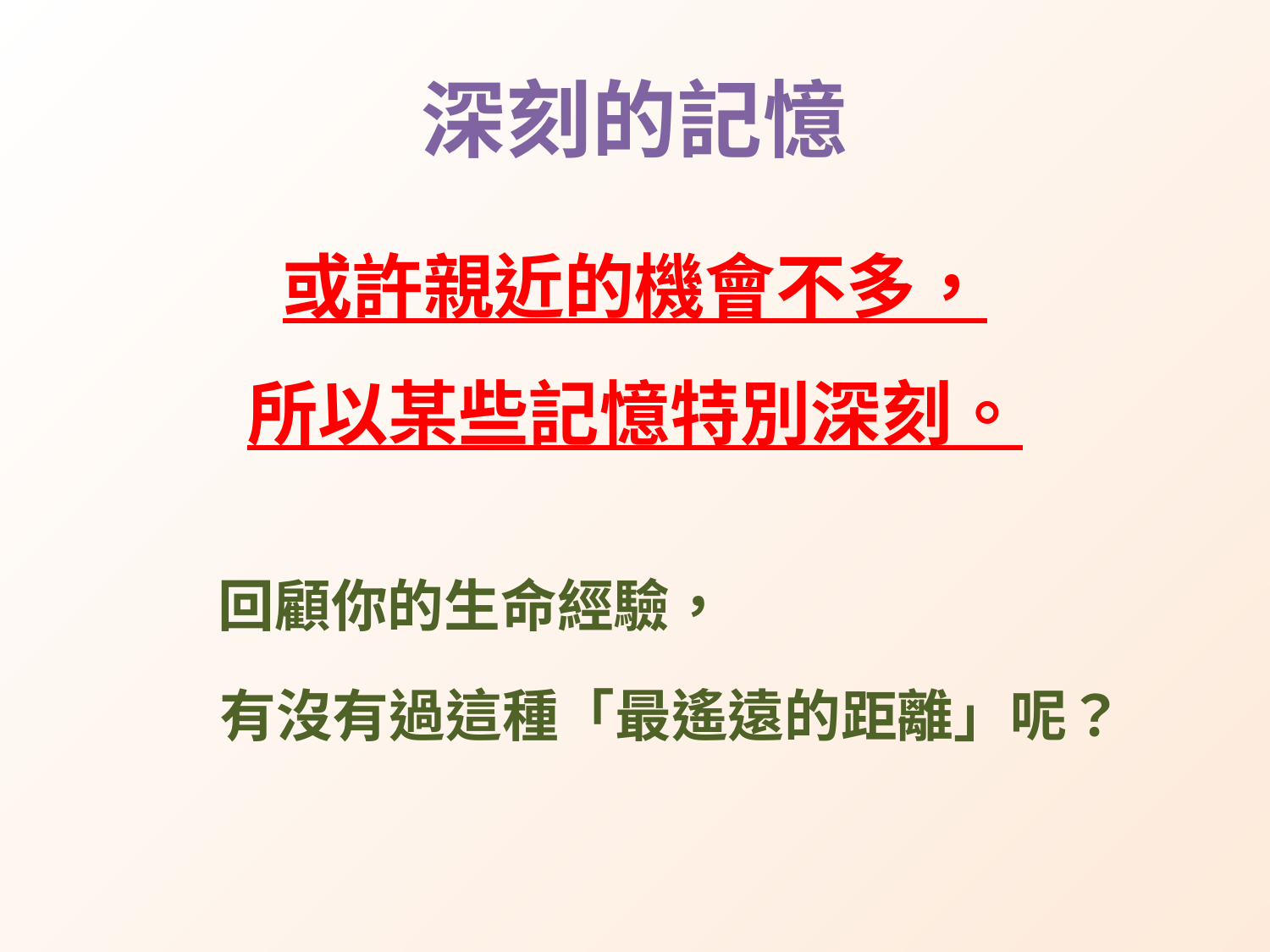

深刻的記憶
或許親近的機會不多，
所以某些記憶特別深刻。

                回顧你的生命經驗，
               有沒有過這種「最遙遠的距離」呢？